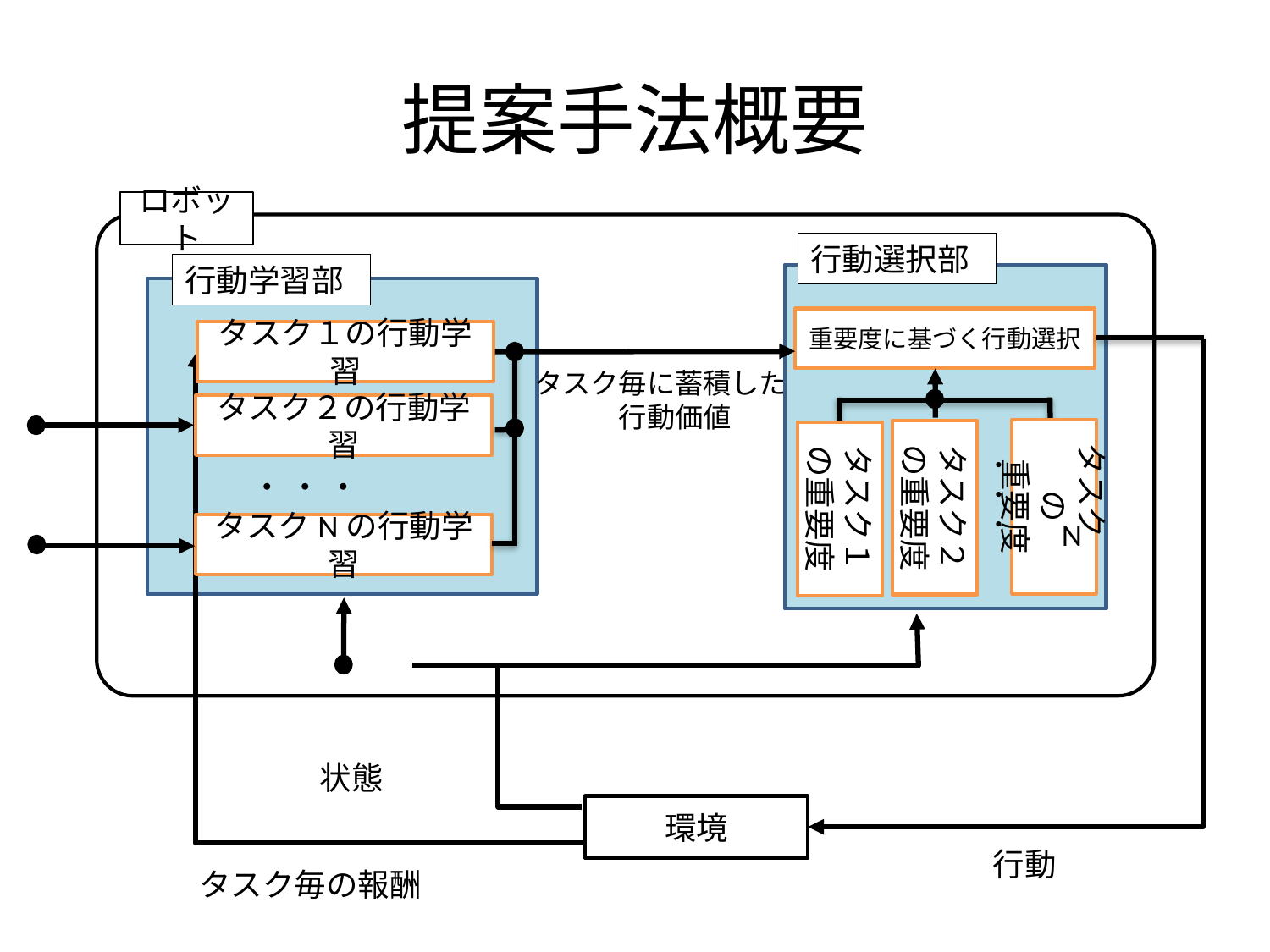

# 提案手法概要
ロボット

行動選択部
行動学習部

重要度に基づく行動選択
タスク１の行動学習

タスク毎に蓄積した　行動価値

タスク２の行動学習

タスク　の
重要度

タスク２の重要度
タスク１の重要度
・・・
・・・
N
タスクNの行動学習

状態
環境
行動
タスク毎の報酬